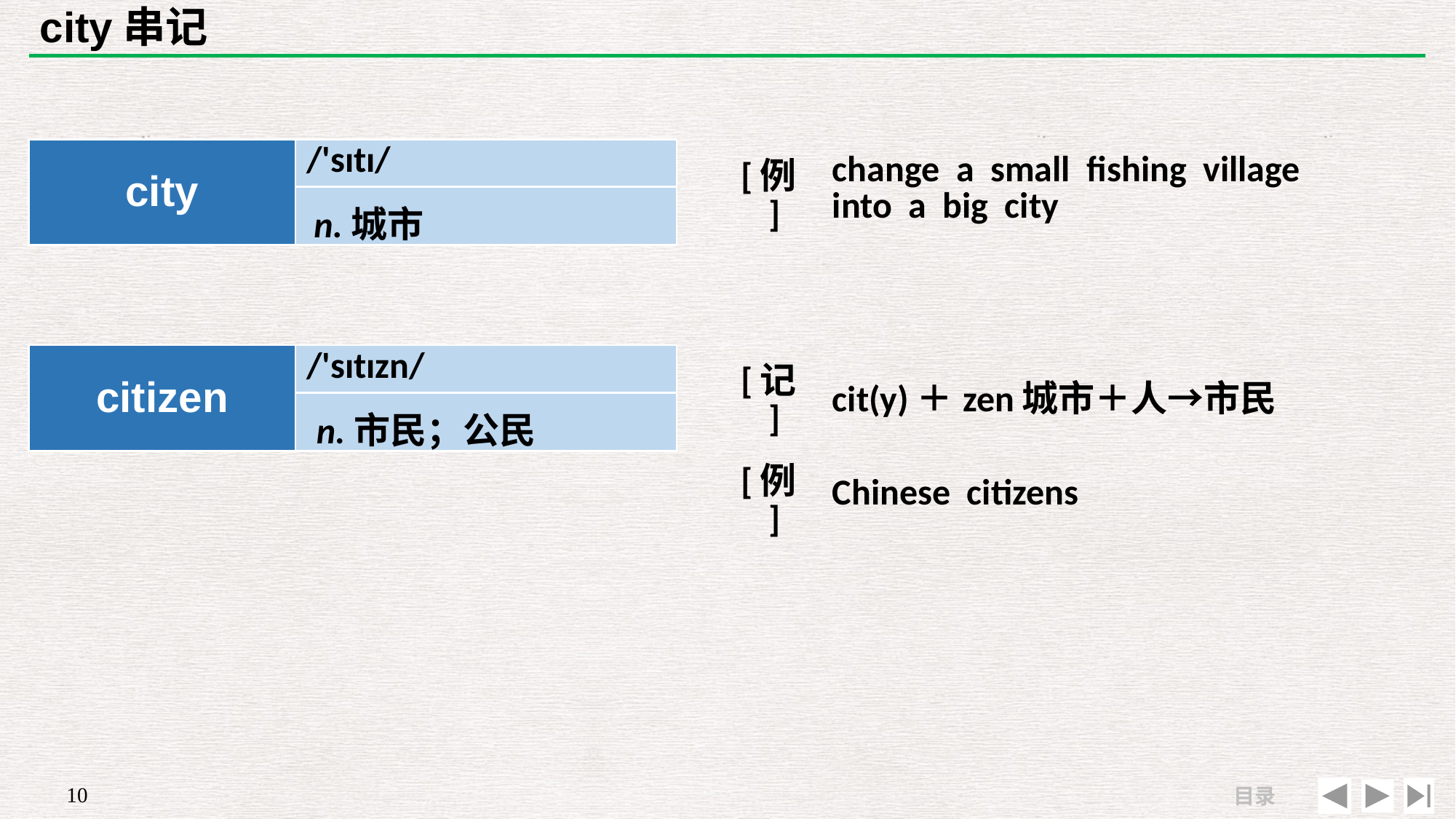

# city串记

|  |  |
| --- | --- |
| [例] | change a small fishing village into a big city |
| city | /'sɪtɪ/ |
| --- | --- |
|  |  |
n.城市
| citizen | /'sɪtɪzn/ |
| --- | --- |
|  |  |
| [记] | cit(y)＋zen城市＋人→市民 |
| --- | --- |
| [例] | Chinese citizens |
n.市民；公民